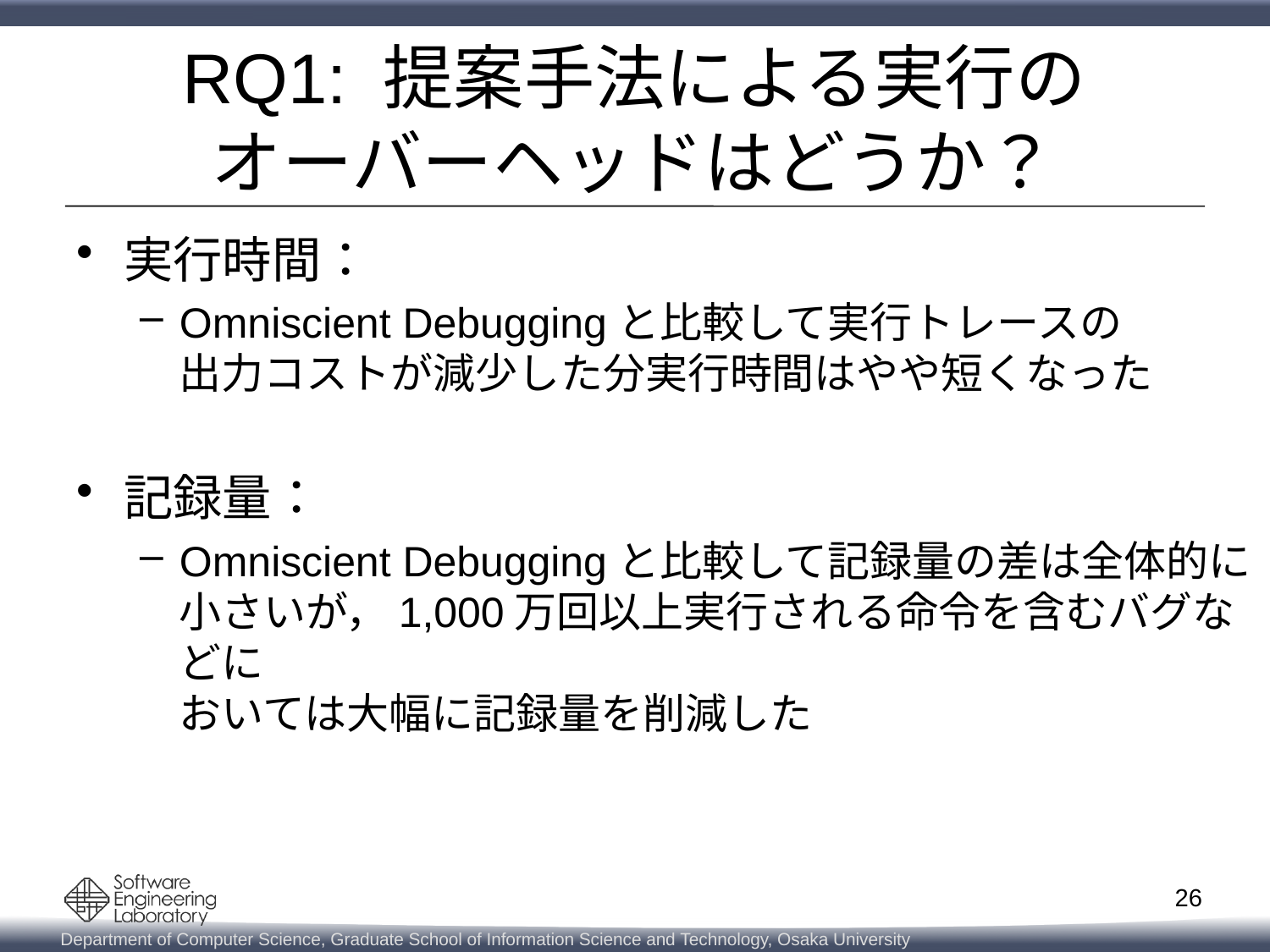

# RQ1: 提案手法による実行の オーバーヘッドはどうか？
実行時間：
Omniscient Debuggingと比較して実行トレースの
出力コストが減少した分実行時間はやや短くなった

記録量：
Omniscient Debuggingと比較して記録量の差は全体的に
小さいが，1,000万回以上実行される命令を含むバグなどに
おいては大幅に記録量を削減した

26